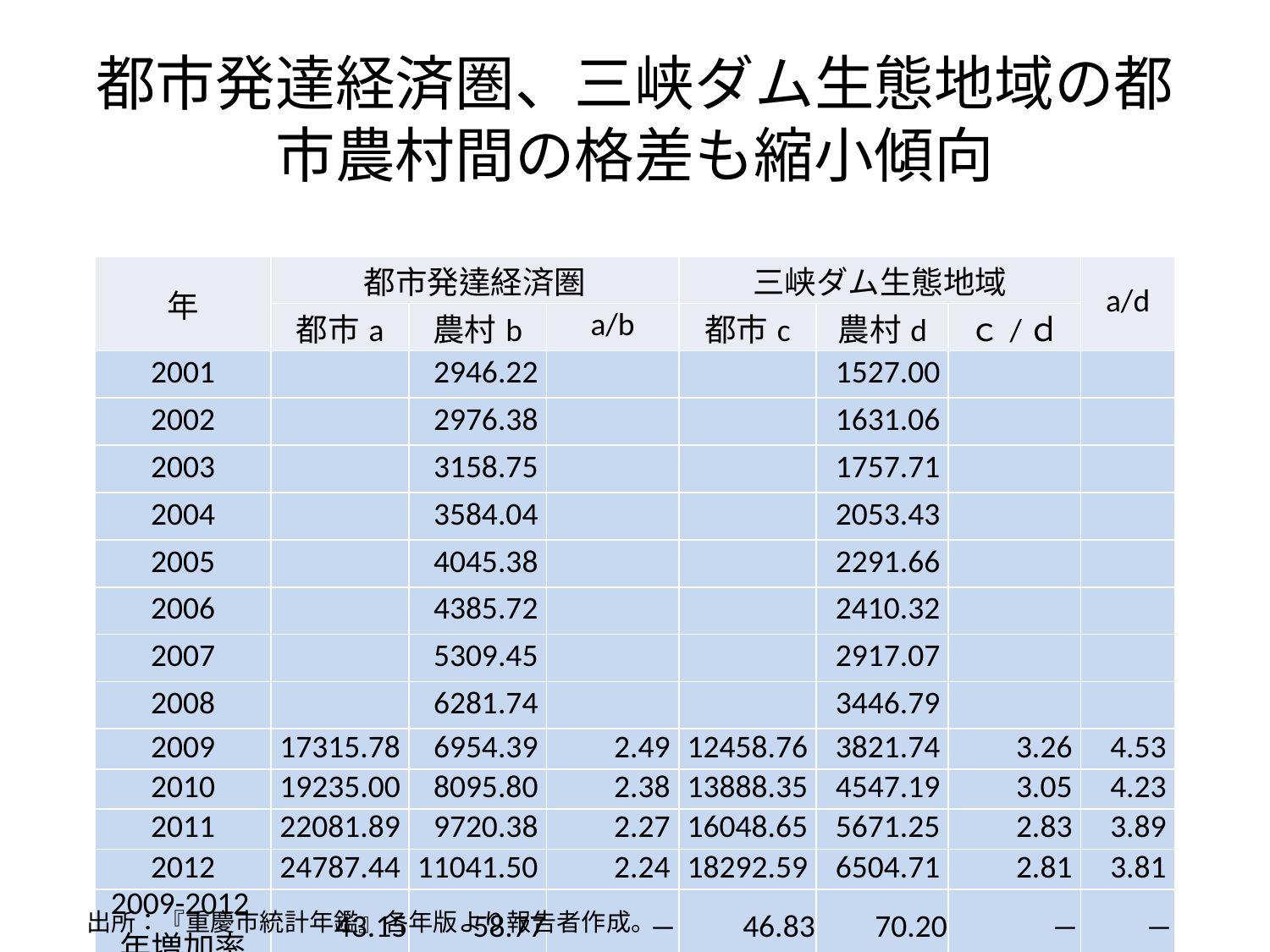

# 都市発達経済圏、三峡ダム生態地域の都市農村間の格差も縮小傾向
| 年 | 都市発達経済圏 |  |  | 三峡ダム生態地域 |  |  | a/d |
| --- | --- | --- | --- | --- | --- | --- | --- |
|  | 都市a | 農村b | a/b | 都市c | 農村d | ｃ/ｄ |  |
| 2001 |  | 2946.22 |  |  | 1527.00 |  |  |
| 2002 |  | 2976.38 |  |  | 1631.06 |  |  |
| 2003 |  | 3158.75 |  |  | 1757.71 |  |  |
| 2004 |  | 3584.04 |  |  | 2053.43 |  |  |
| 2005 |  | 4045.38 |  |  | 2291.66 |  |  |
| 2006 |  | 4385.72 |  |  | 2410.32 |  |  |
| 2007 |  | 5309.45 |  |  | 2917.07 |  |  |
| 2008 |  | 6281.74 |  |  | 3446.79 |  |  |
| 2009 | 17315.78 | 6954.39 | 2.49 | 12458.76 | 3821.74 | 3.26 | 4.53 |
| 2010 | 19235.00 | 8095.80 | 2.38 | 13888.35 | 4547.19 | 3.05 | 4.23 |
| 2011 | 22081.89 | 9720.38 | 2.27 | 16048.65 | 5671.25 | 2.83 | 3.89 |
| 2012 | 24787.44 | 11041.50 | 2.24 | 18292.59 | 6504.71 | 2.81 | 3.81 |
| 2009-2012年増加率 | 43.15 | 58.77 | ― | 46.83 | 70.20 | ― | ― |
出所：『重慶市統計年鑑』各年版より報告者作成。